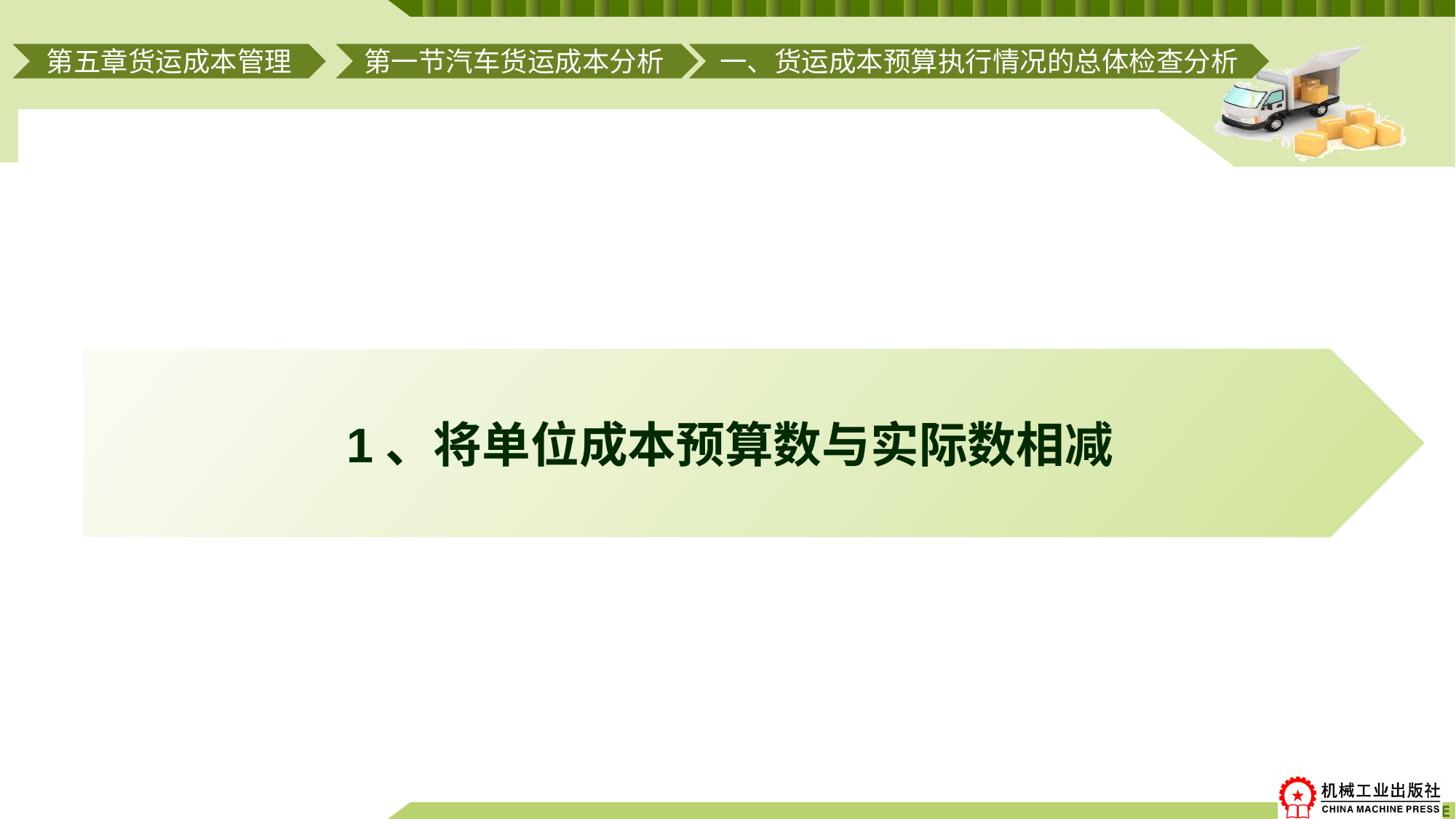

第一节汽车货运成本分析
一、货运成本预算执行情况的总体检查分析
第五章货运成本管理
1、将单位成本预算数与实际数相减